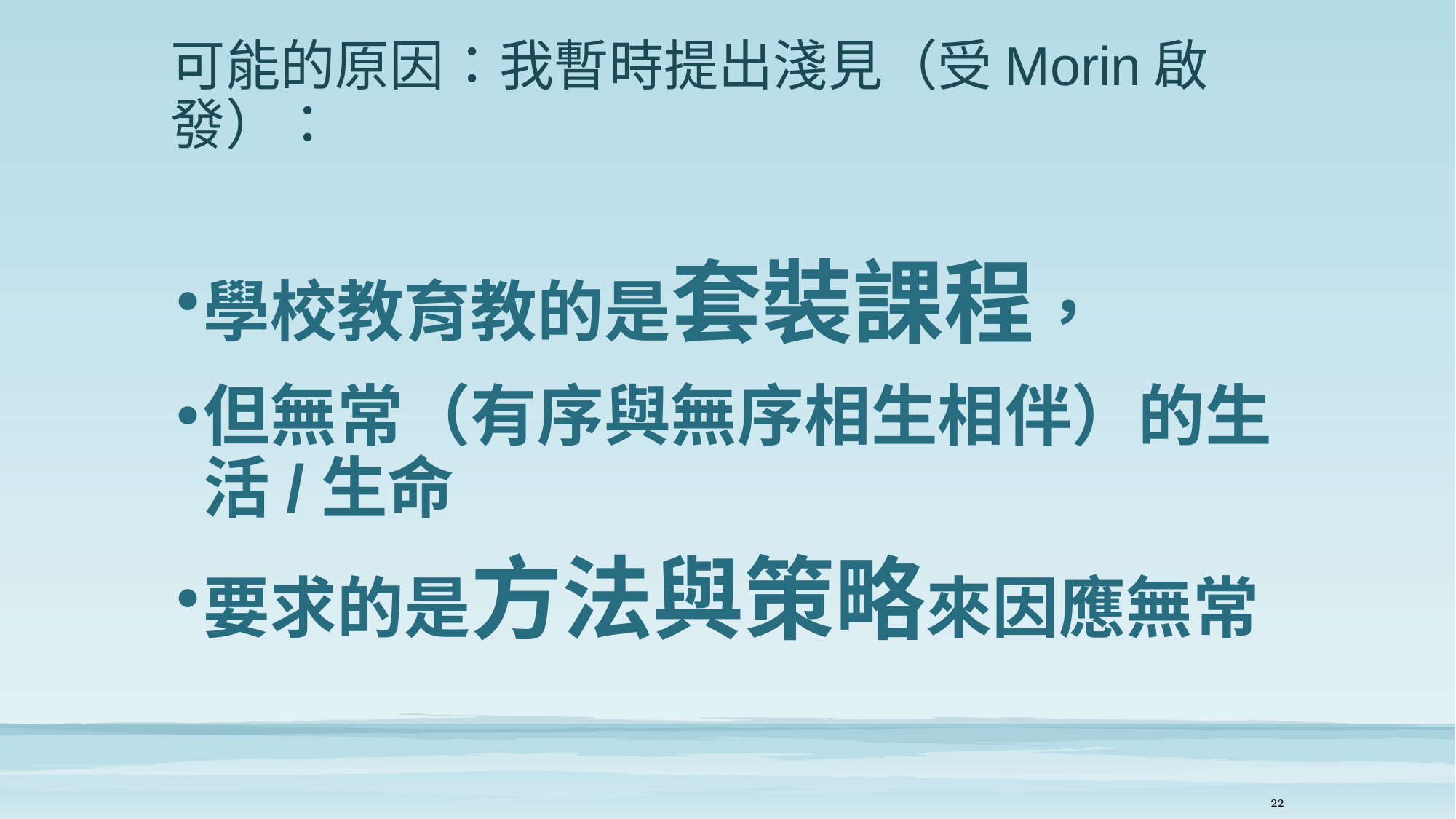

# 可能的原因：我暫時提出淺見（受Morin啟發）：

學校教育教的是套裝課程，
但無常（有序與無序相生相伴）的生活/生命
要求的是方法與策略來因應無常

22